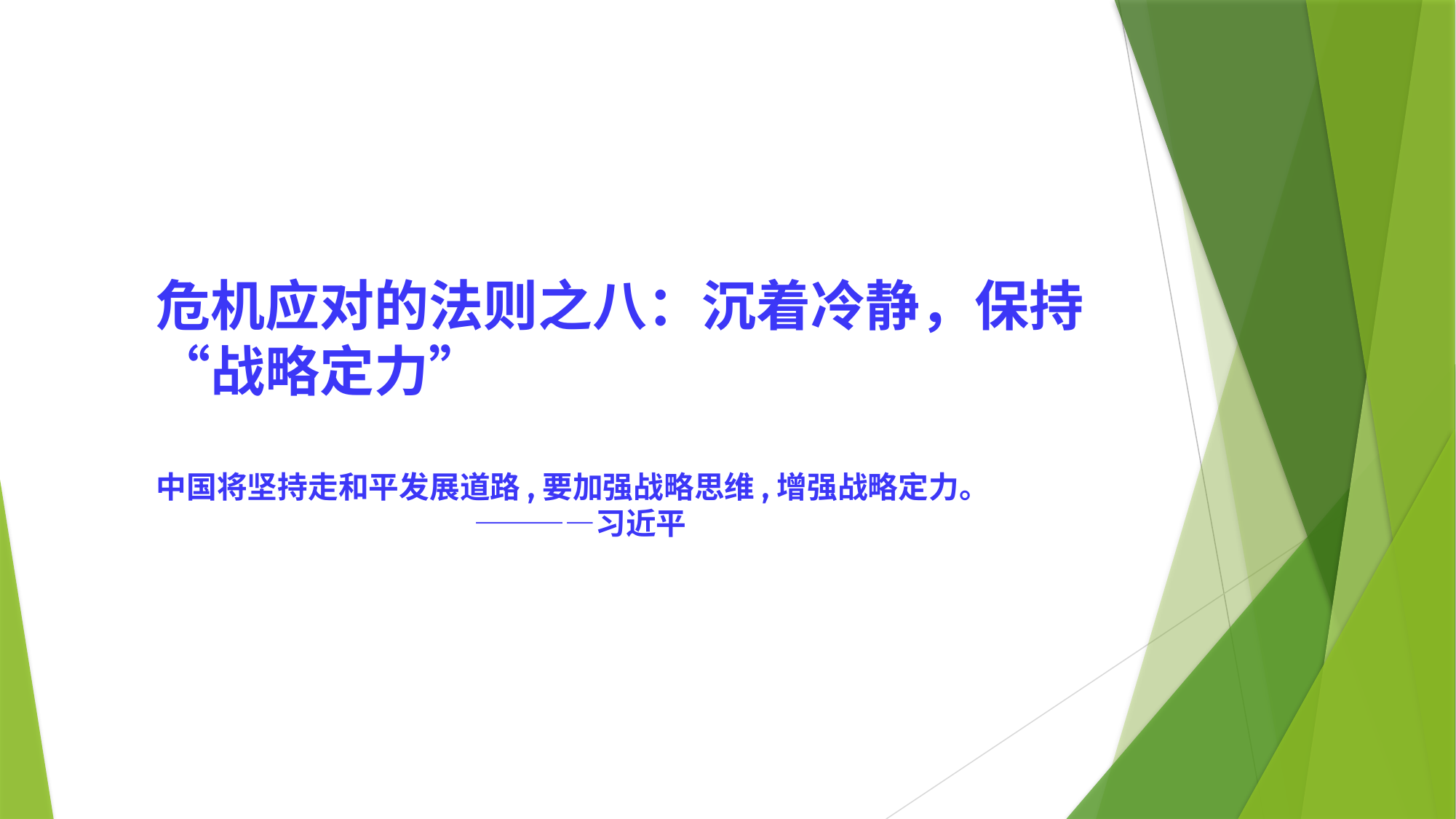

# 危机应对的法则之八：沉着冷静，保持“战略定力” 中国将坚持走和平发展道路,要加强战略思维,增强战略定力。 ————习近平